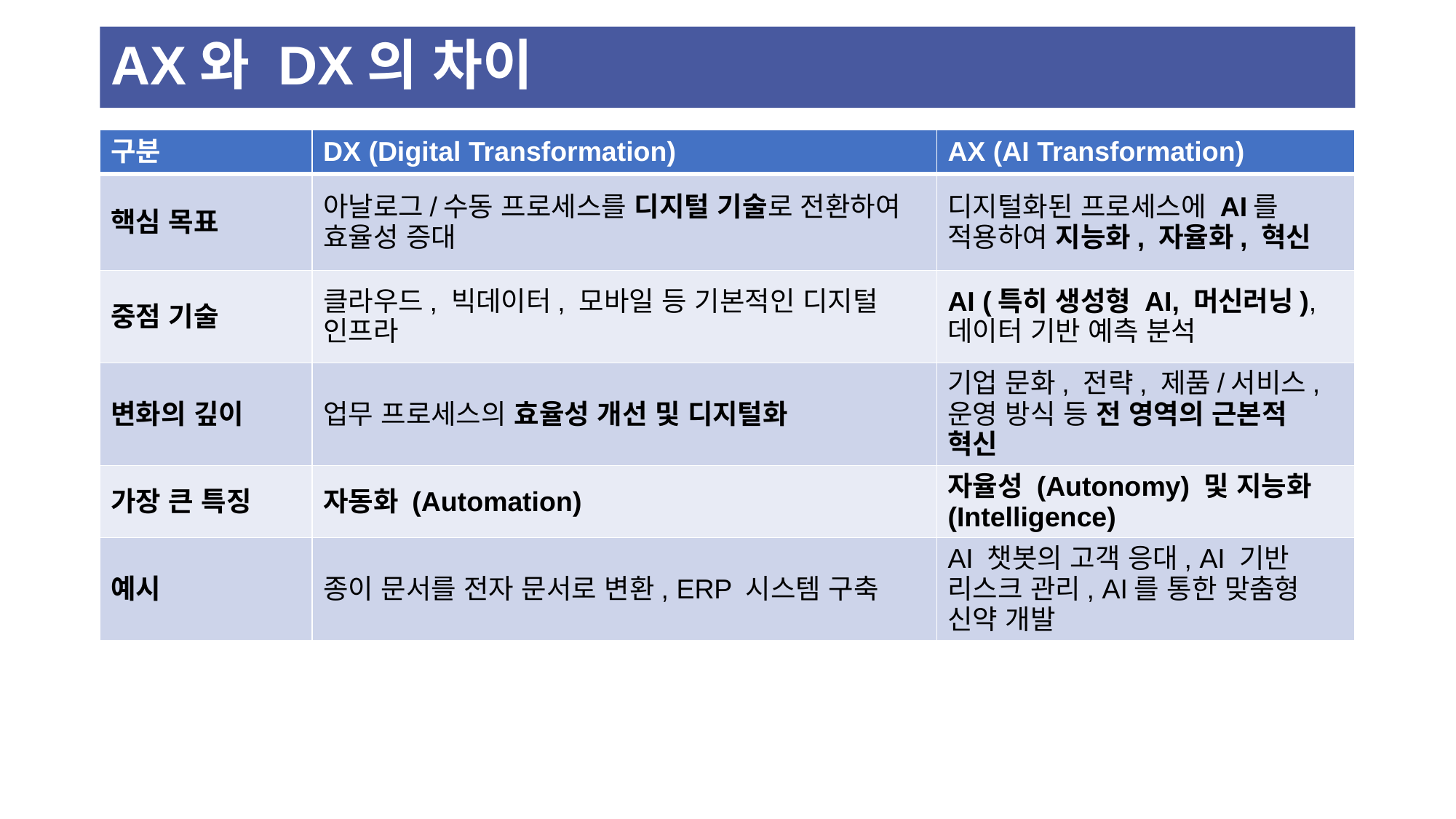

# AX와 DX의 차이
| 구분 | DX (Digital Transformation) | AX (AI Transformation) |
| --- | --- | --- |
| 핵심 목표 | 아날로그/수동 프로세스를 디지털 기술로 전환하여 효율성 증대 | 디지털화된 프로세스에 AI를 적용하여 지능화, 자율화, 혁신 |
| 중점 기술 | 클라우드, 빅데이터, 모바일 등 기본적인 디지털 인프라 | AI (특히 생성형 AI, 머신러닝), 데이터 기반 예측 분석 |
| 변화의 깊이 | 업무 프로세스의 효율성 개선 및 디지털화 | 기업 문화, 전략, 제품/서비스, 운영 방식 등 전 영역의 근본적 혁신 |
| 가장 큰 특징 | 자동화 (Automation) | 자율성 (Autonomy) 및 지능화 (Intelligence) |
| 예시 | 종이 문서를 전자 문서로 변환, ERP 시스템 구축 | AI 챗봇의 고객 응대, AI 기반 리스크 관리, AI를 통한 맞춤형 신약 개발 |